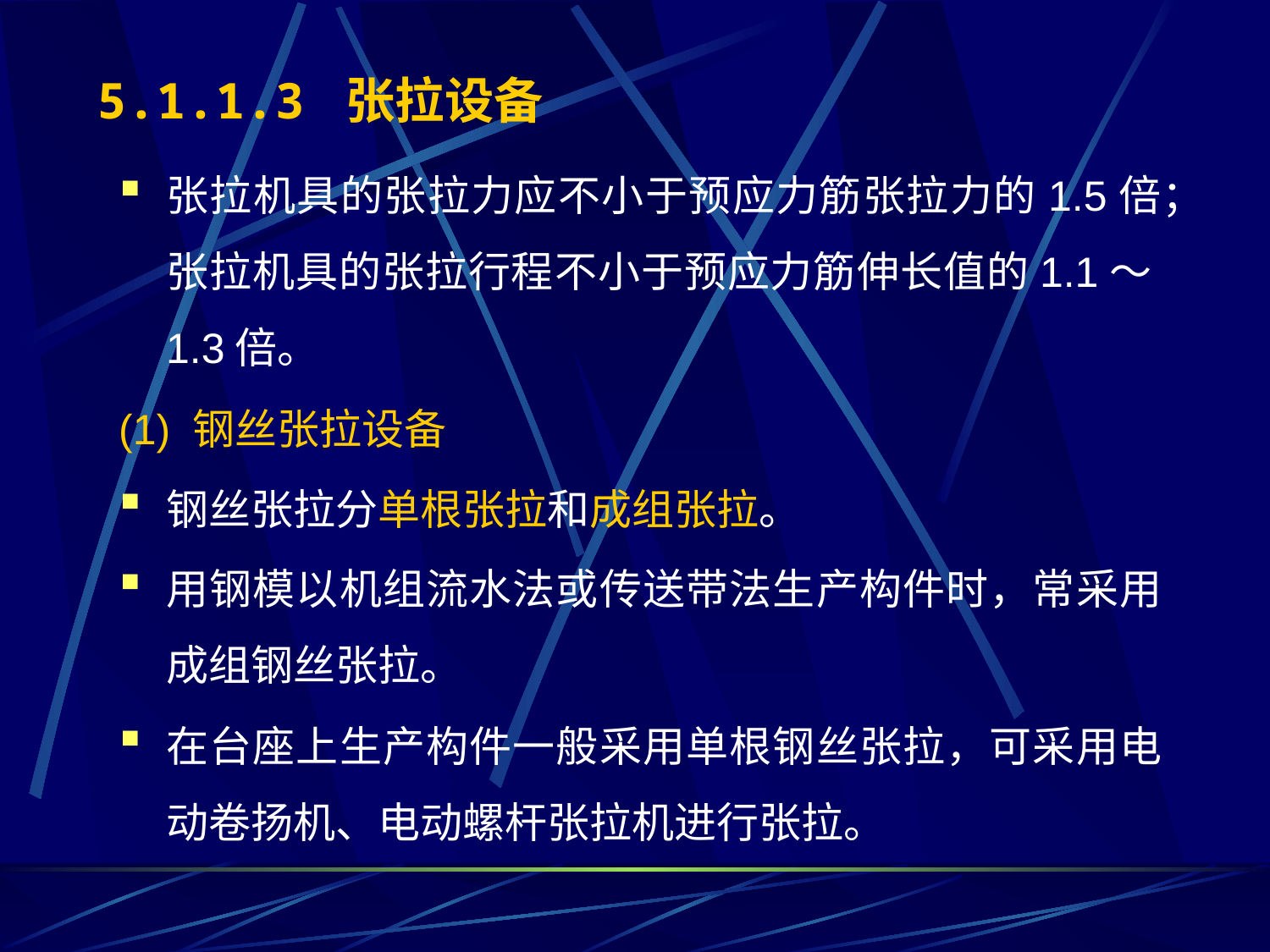

5.1.1.3 张拉设备
张拉机具的张拉力应不小于预应力筋张拉力的1.5倍；张拉机具的张拉行程不小于预应力筋伸长值的1.1～1.3倍。
(1) 钢丝张拉设备
钢丝张拉分单根张拉和成组张拉。
用钢模以机组流水法或传送带法生产构件时，常采用成组钢丝张拉。
在台座上生产构件一般采用单根钢丝张拉，可采用电动卷扬机、电动螺杆张拉机进行张拉。